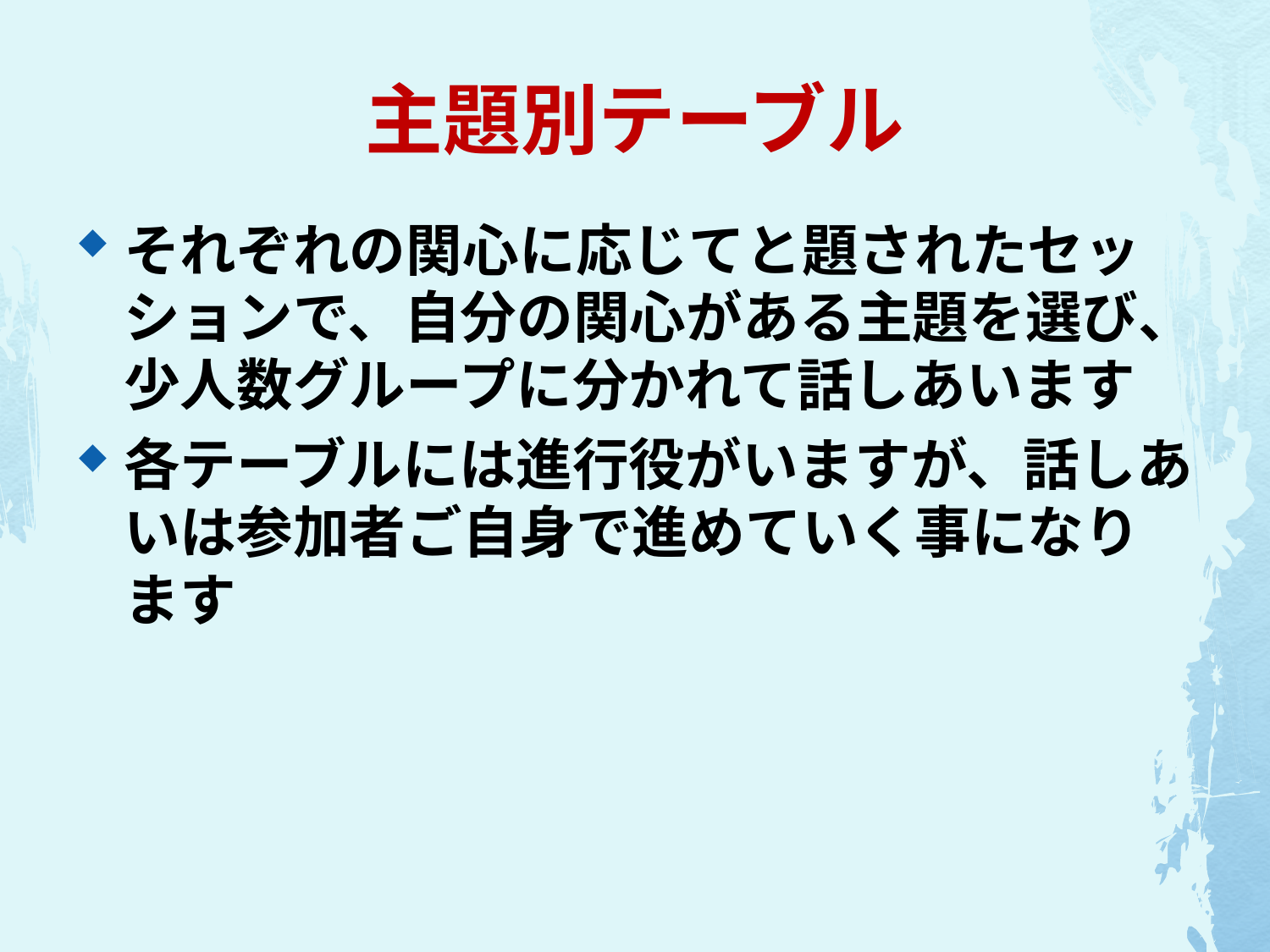

# 主題別テーブル
それぞれの関心に応じてと題されたセッションで、自分の関心がある主題を選び、少人数グループに分かれて話しあいます
各テーブルには進行役がいますが、話しあいは参加者ご自身で進めていく事になります